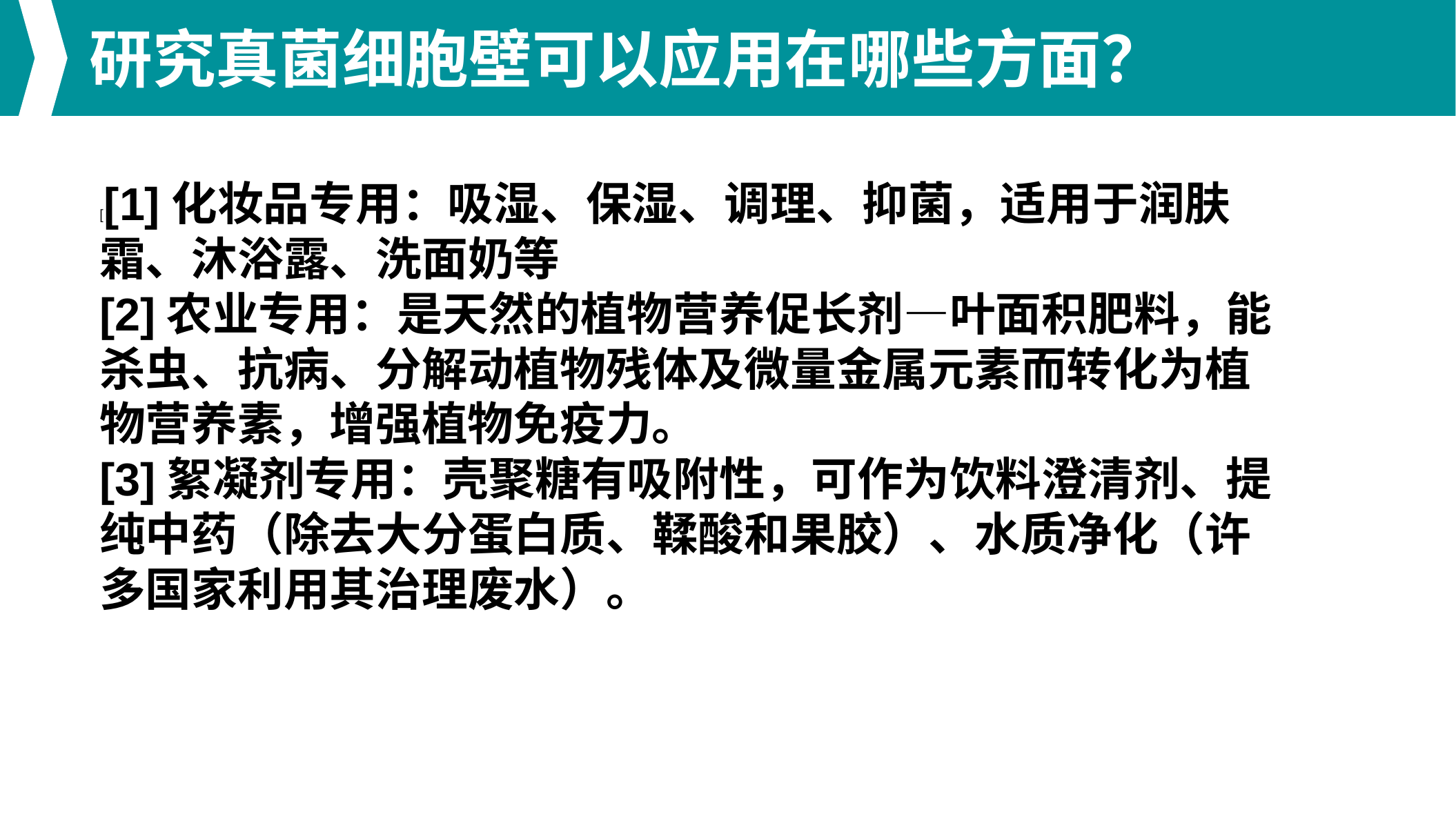

研究真菌细胞壁可以应用在哪些方面？
[[1]化妆品专用：吸湿、保湿、调理、抑菌，适用于润肤霜、沐浴露、洗面奶等[2]农业专用：是天然的植物营养促长剂—叶面积肥料，能杀虫、抗病、分解动植物残体及微量金属元素而转化为植物营养素，增强植物免疫力。[3]絮凝剂专用：壳聚糖有吸附性，可作为饮料澄清剂、提纯中药（除去大分蛋白质、鞣酸和果胶）、水质净化（许多国家利用其治理废水）。